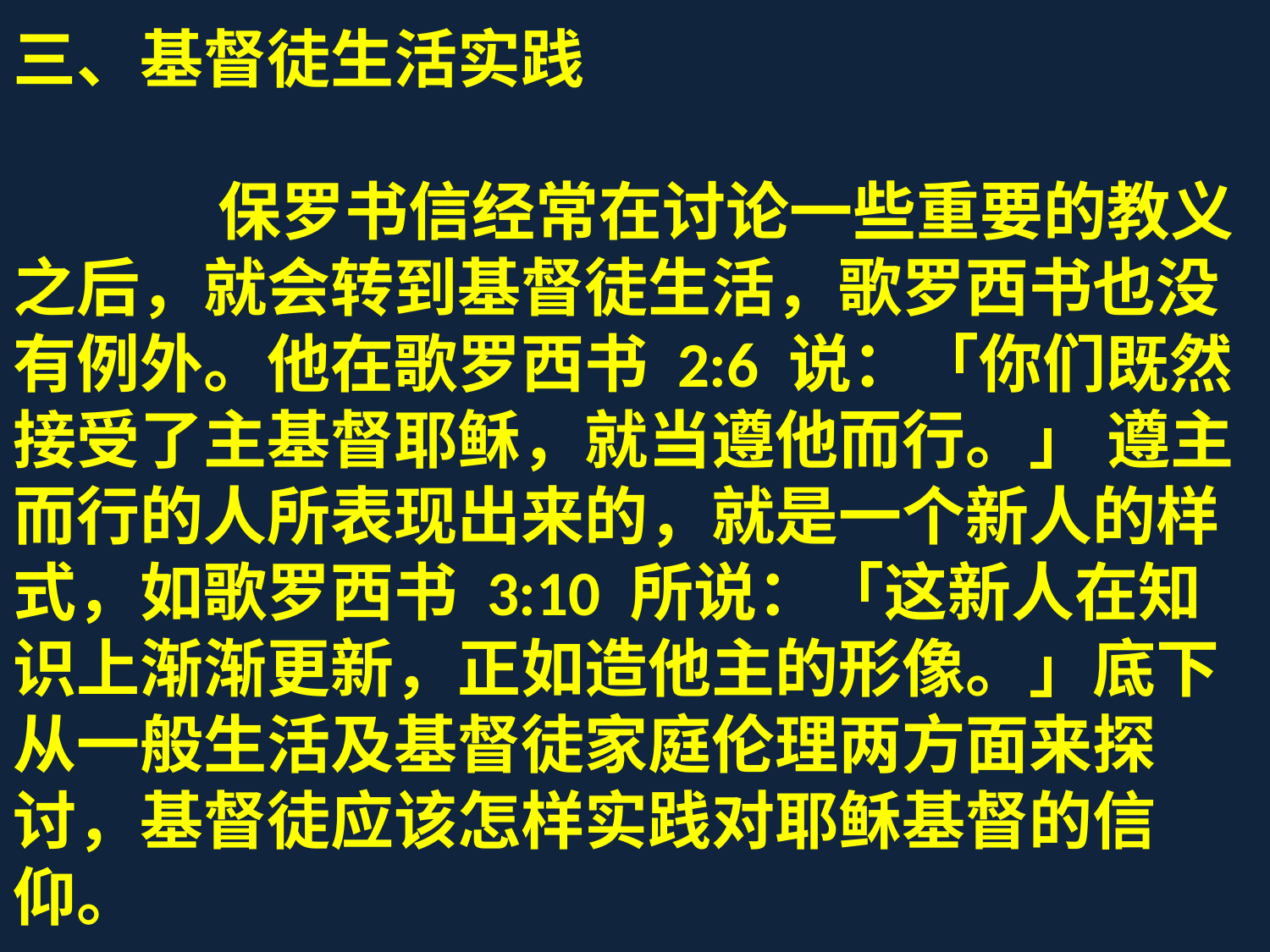

三、基督徒生活实践

　 　　保罗书信经常在讨论一些重要的教义之后，就会转到基督徒生活，歌罗西书也没 有例外。他在歌罗西书 2:6 说：「你们既然接受了主基督耶稣，就当遵他而行。」 遵主而行的人所表现出来的，就是一个新人的样式，如歌罗西书 3:10 所说：「这新人在知识上渐渐更新，正如造他主的形像。」底下从一般生活及基督徒家庭伦理两方面来探讨，基督徒应该怎样实践对耶稣基督的信仰。